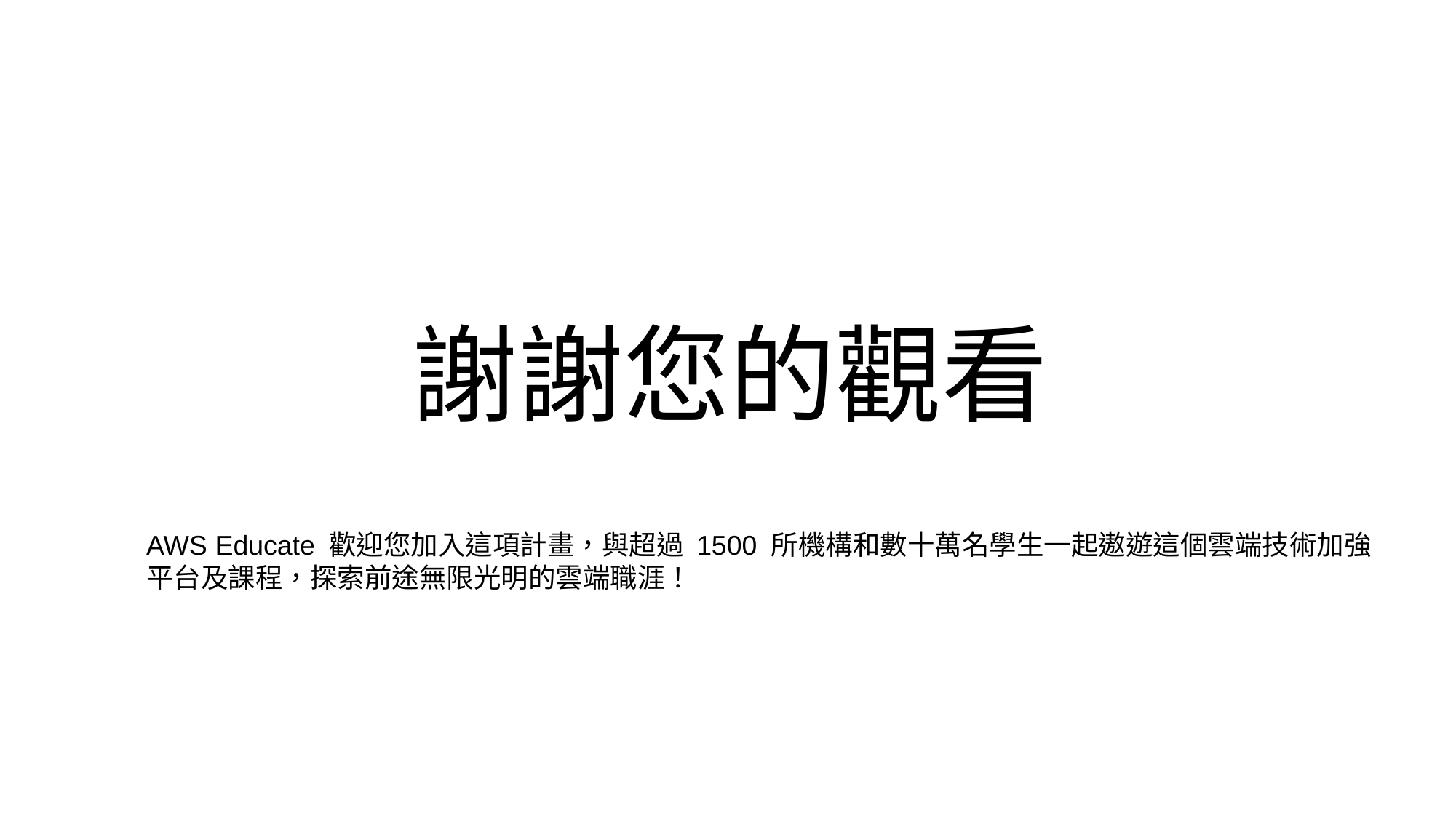

謝謝您的觀看
AWS Educate 歡迎您加入這項計畫，與超過 1500 所機構和數十萬名學生一起遨遊這個雲端技術加強平台及課程，探索前途無限光明的雲端職涯！